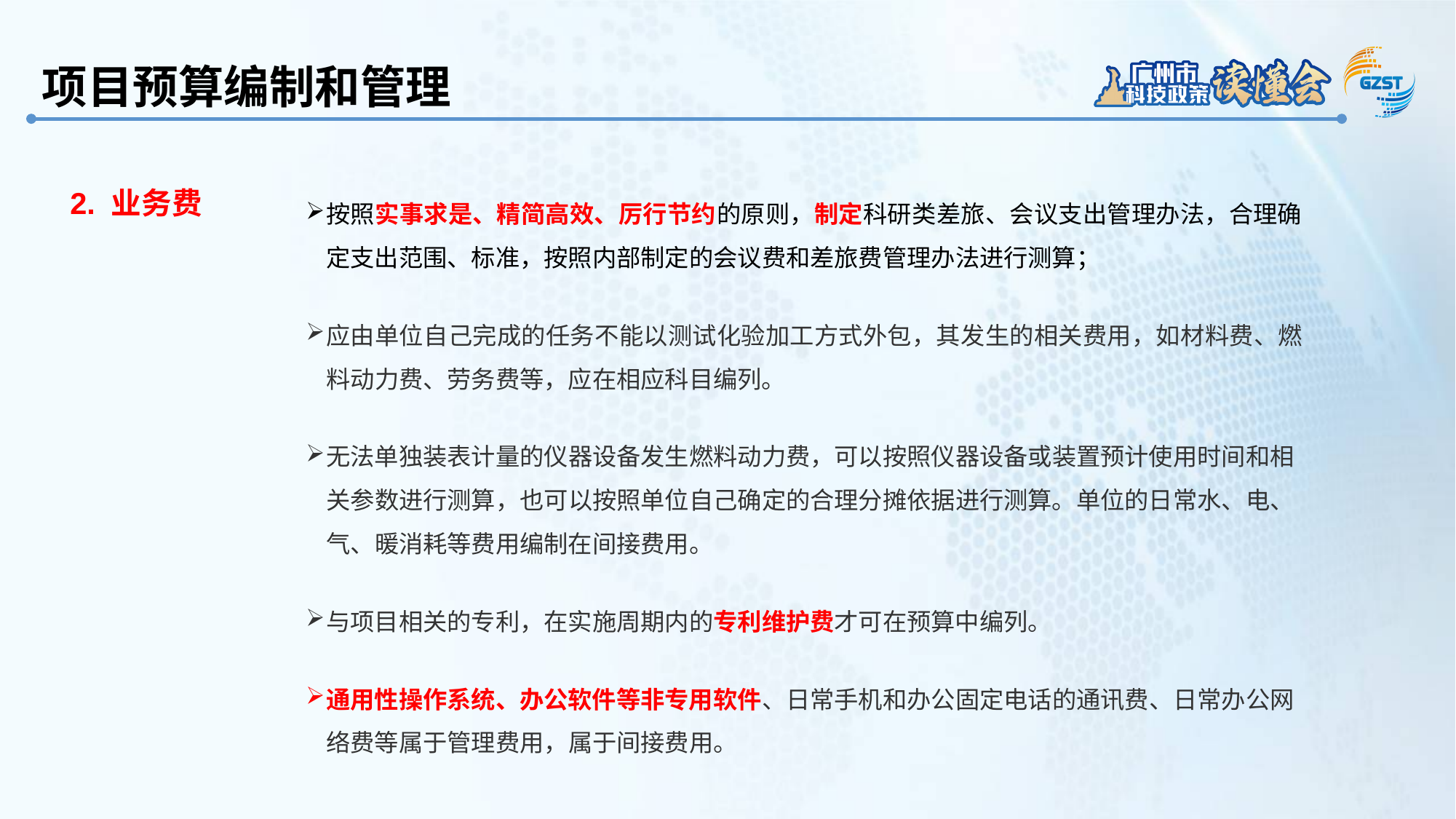

项目预算编制和管理
2. 业务费
按照实事求是、精简高效、厉行节约的原则，制定科研类差旅、会议支出管理办法，合理确定支出范围、标准，按照内部制定的会议费和差旅费管理办法进行测算；
应由单位自己完成的任务不能以测试化验加工方式外包，其发生的相关费用，如材料费、燃料动力费、劳务费等，应在相应科目编列。
无法单独装表计量的仪器设备发生燃料动力费，可以按照仪器设备或装置预计使用时间和相关参数进行测算，也可以按照单位自己确定的合理分摊依据进行测算。单位的日常水、电、气、暖消耗等费用编制在间接费用。
与项目相关的专利，在实施周期内的专利维护费才可在预算中编列。
通用性操作系统、办公软件等非专用软件、日常手机和办公固定电话的通讯费、日常办公网络费等属于管理费用，属于间接费用。